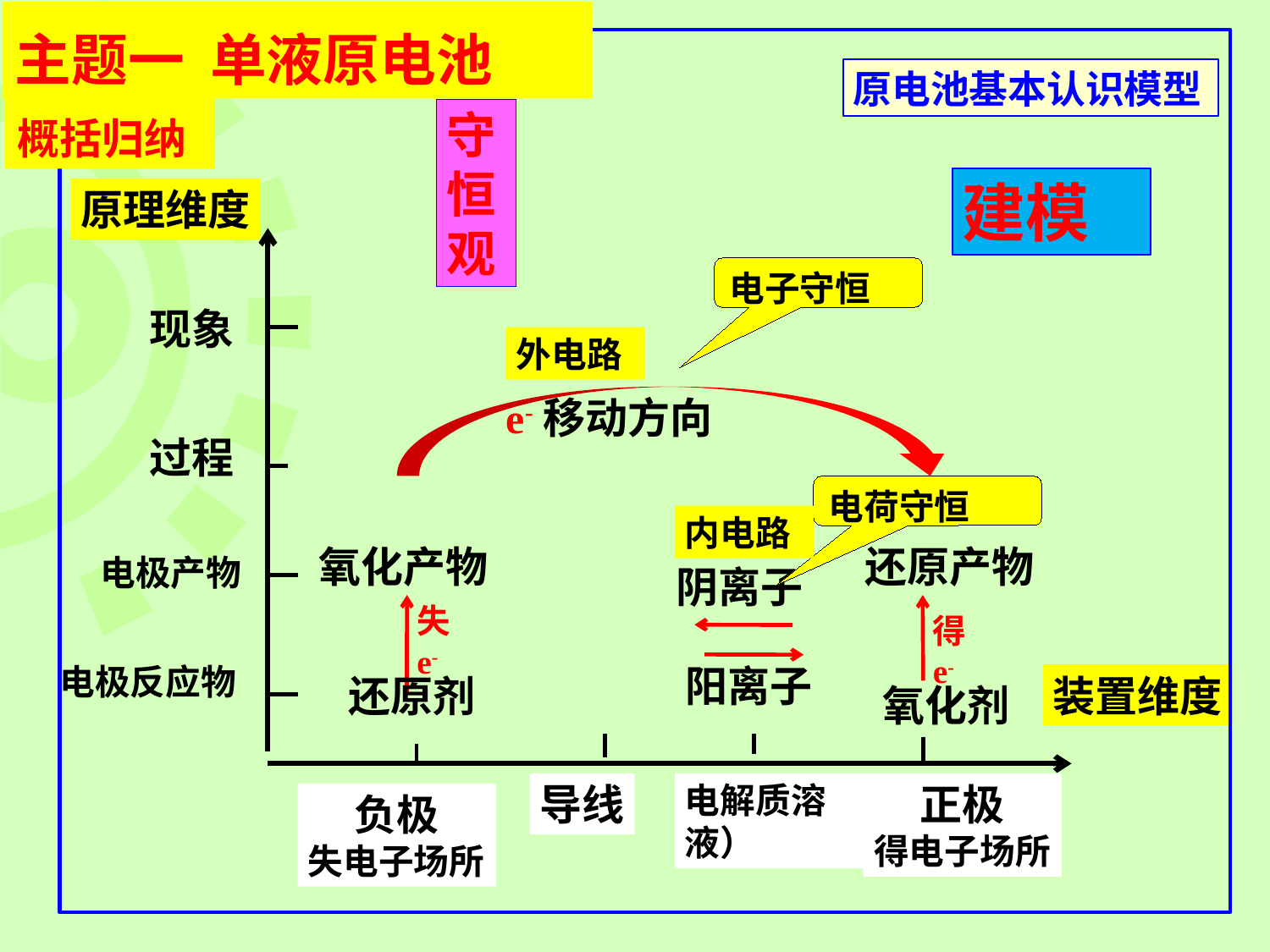

主题一  单液原电池

原电池基本认识模型
概括归纳
守
恒
观
建模
原理维度
电子守恒
现象
外电路

e-移动方向
过程
电荷守恒
内电路
氧化产物
还原产物
电极产物
阴离子
失e-
得e-
电极反应物
阳离子
还原剂
装置维度
氧化剂
导线
电解质溶液）
正极
得电子场所
负极
失电子场所